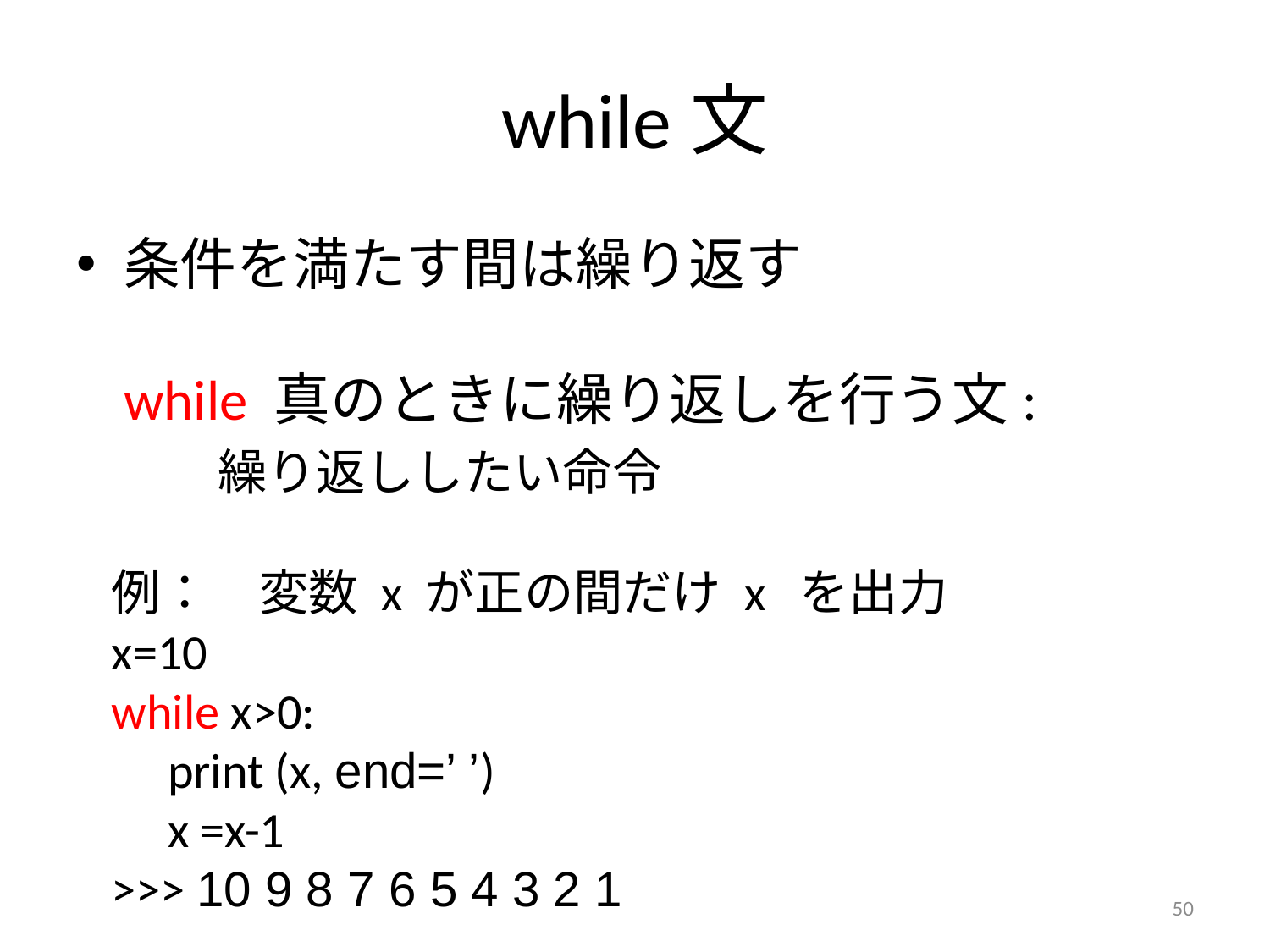

# while文
条件を満たす間は繰り返す
while 真のときに繰り返しを行う文:
      繰り返ししたい命令
例：　変数 x が正の間だけ x  を出力
x=10
while x>0:
     print (x, end=’ ’)
     x =x-1
>>> 10 9 8 7 6 5 4 3 2 1
50